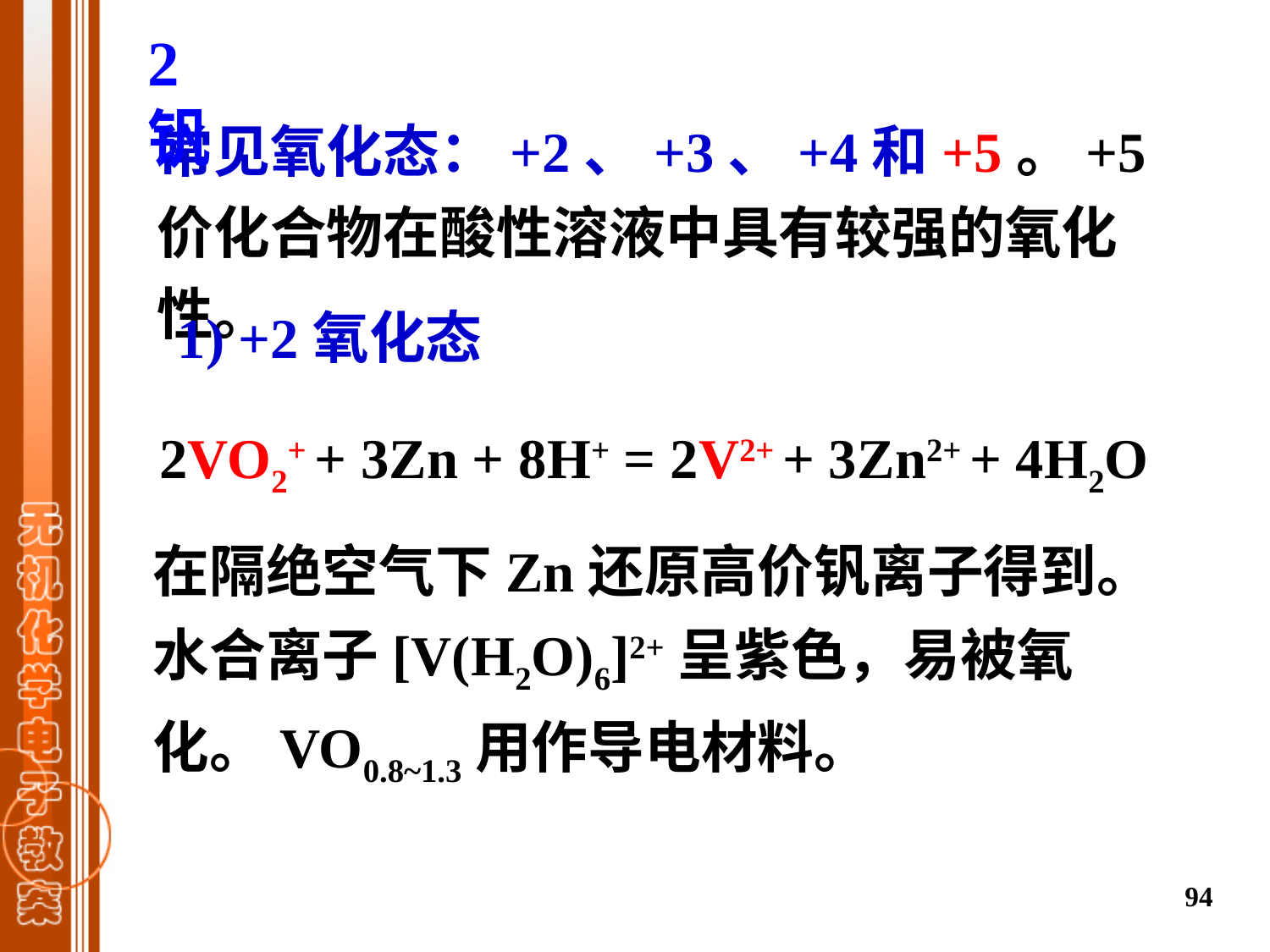

2 钒
常见氧化态：+2、+3、+4和+5。+5价化合物在酸性溶液中具有较强的氧化性。
1) +2氧化态
2VO2+ + 3Zn + 8H+ = 2V2+ + 3Zn2+ + 4H2O
在隔绝空气下Zn还原高价钒离子得到。水合离子[V(H2O)6]2+呈紫色，易被氧化。VO0.8~1.3用作导电材料。
94